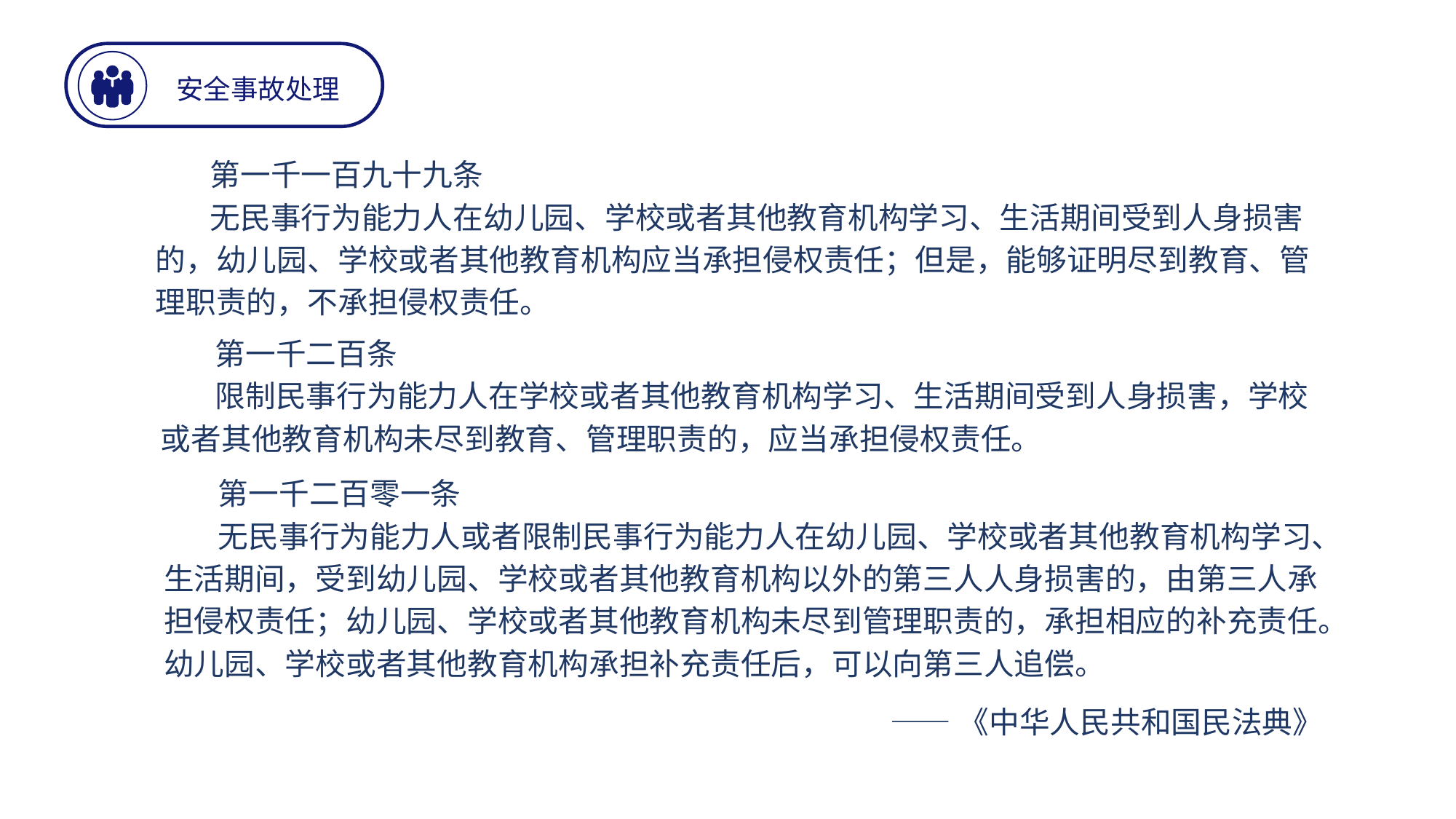

安全事故处理
       第一千一百九十九条
       无民事行为能力人在幼儿园、学校或者其他教育机构学习、生活期间受到人身损害的，幼儿园、学校或者其他教育机构应当承担侵权责任；但是，能够证明尽到教育、管理职责的，不承担侵权责任。
       第一千二百条
       限制民事行为能力人在学校或者其他教育机构学习、生活期间受到人身损害，学校或者其他教育机构未尽到教育、管理职责的，应当承担侵权责任。
       第一千二百零一条
       无民事行为能力人或者限制民事行为能力人在幼儿园、学校或者其他教育机构学习、生活期间，受到幼儿园、学校或者其他教育机构以外的第三人人身损害的，由第三人承担侵权责任；幼儿园、学校或者其他教育机构未尽到管理职责的，承担相应的补充责任。幼儿园、学校或者其他教育机构承担补充责任后，可以向第三人追偿。
——《中华人民共和国民法典》